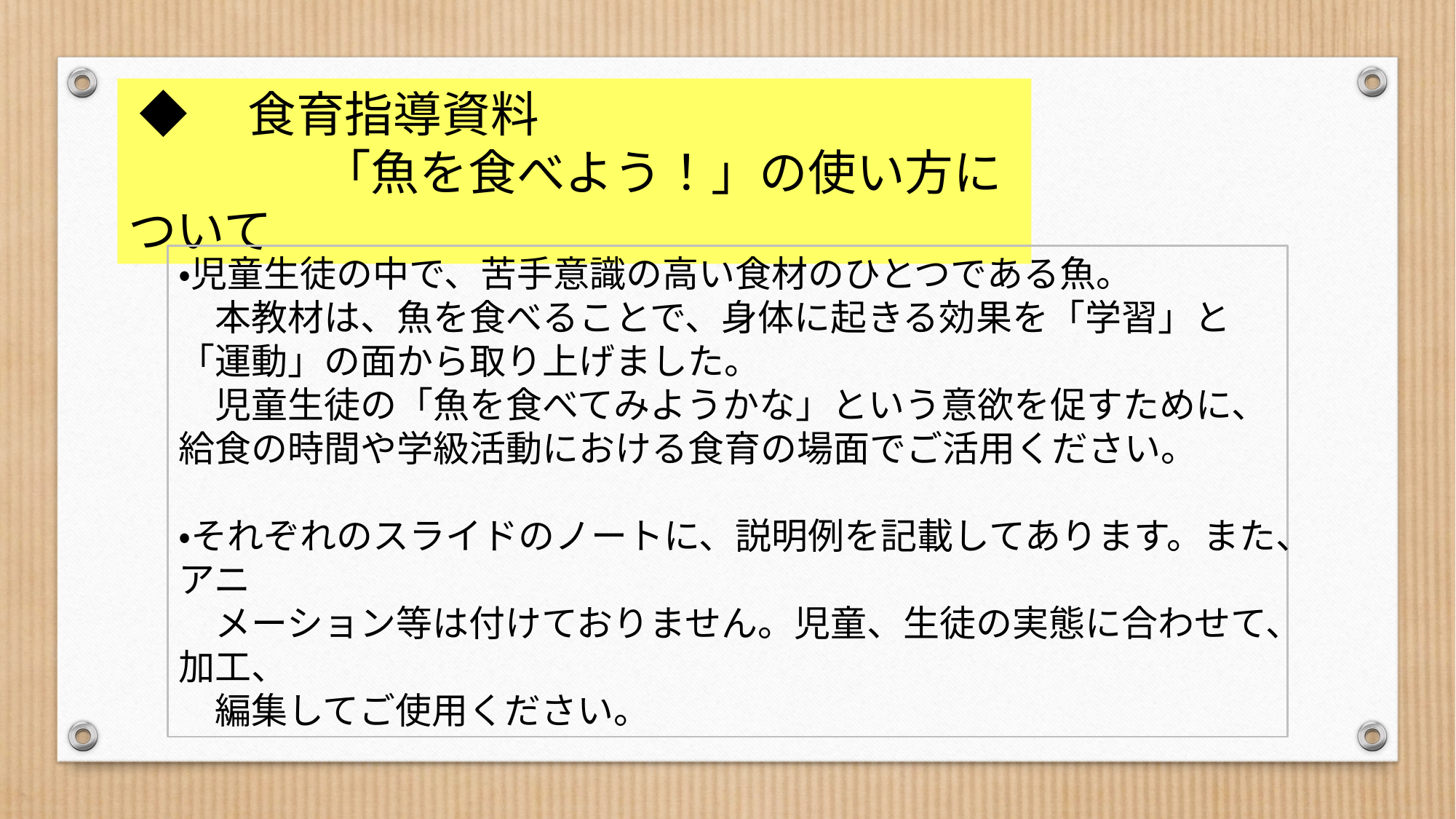

◆　食育指導資料
　　　　「魚を食べよう！」の使い方について
・児童生徒の中で、苦手意識の高い食材のひとつである魚。
　本教材は、魚を食べることで、身体に起きる効果を「学習」と「運動」の面から取り上げました。
　児童生徒の「魚を食べてみようかな」という意欲を促すために、給食の時間や学級活動における食育の場面でご活用ください。

・それぞれのスライドのノートに、説明例を記載してあります。また、アニ
　メーション等は付けておりません。児童、生徒の実態に合わせて、加工、
　編集してご使用ください。